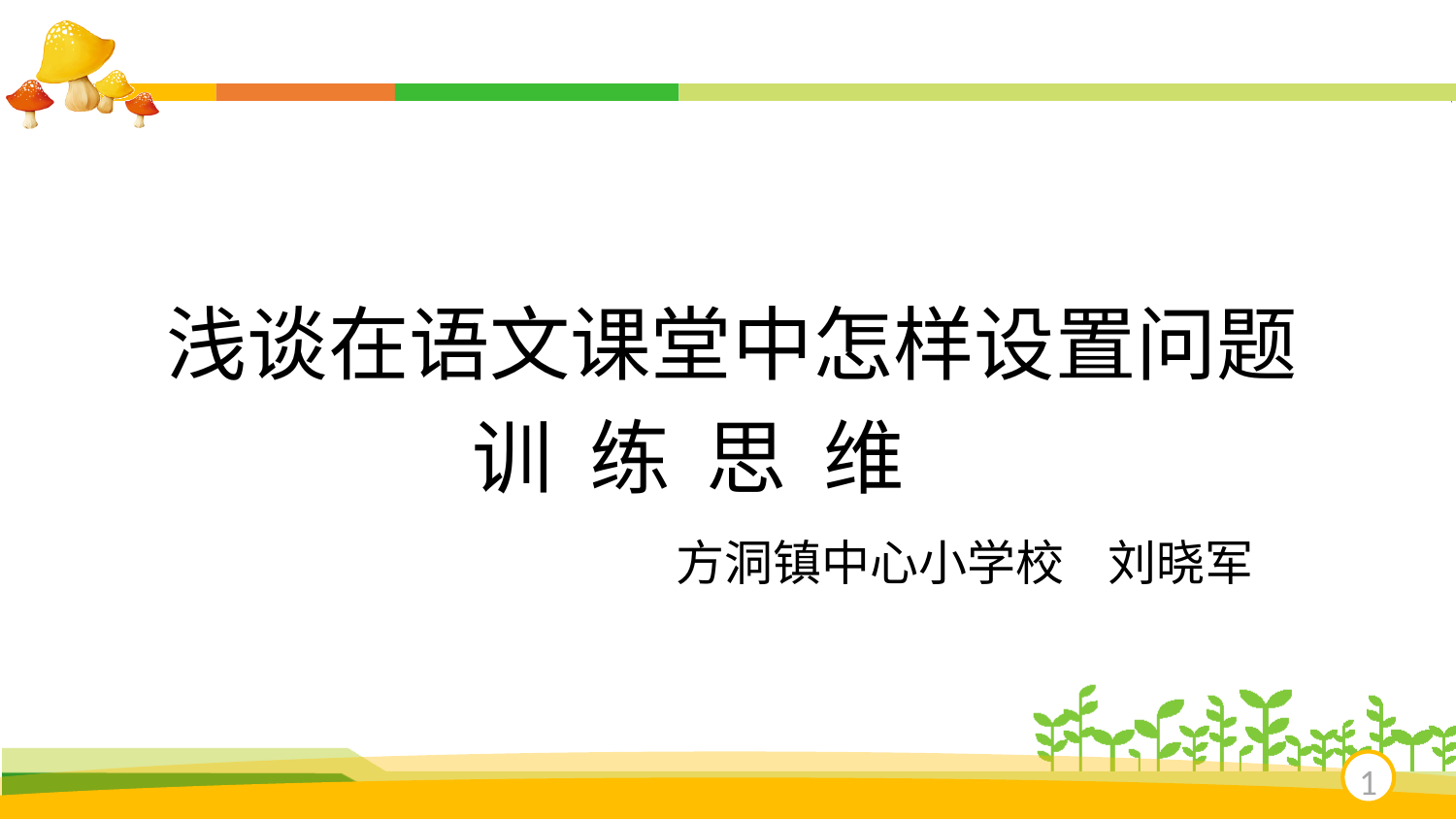

浅谈在语文课堂中怎样设置问题
                   训  练  思  维
                                      方洞镇中心小学校    刘晓军
小羊、小鹿、
小马、小老鼠
最后